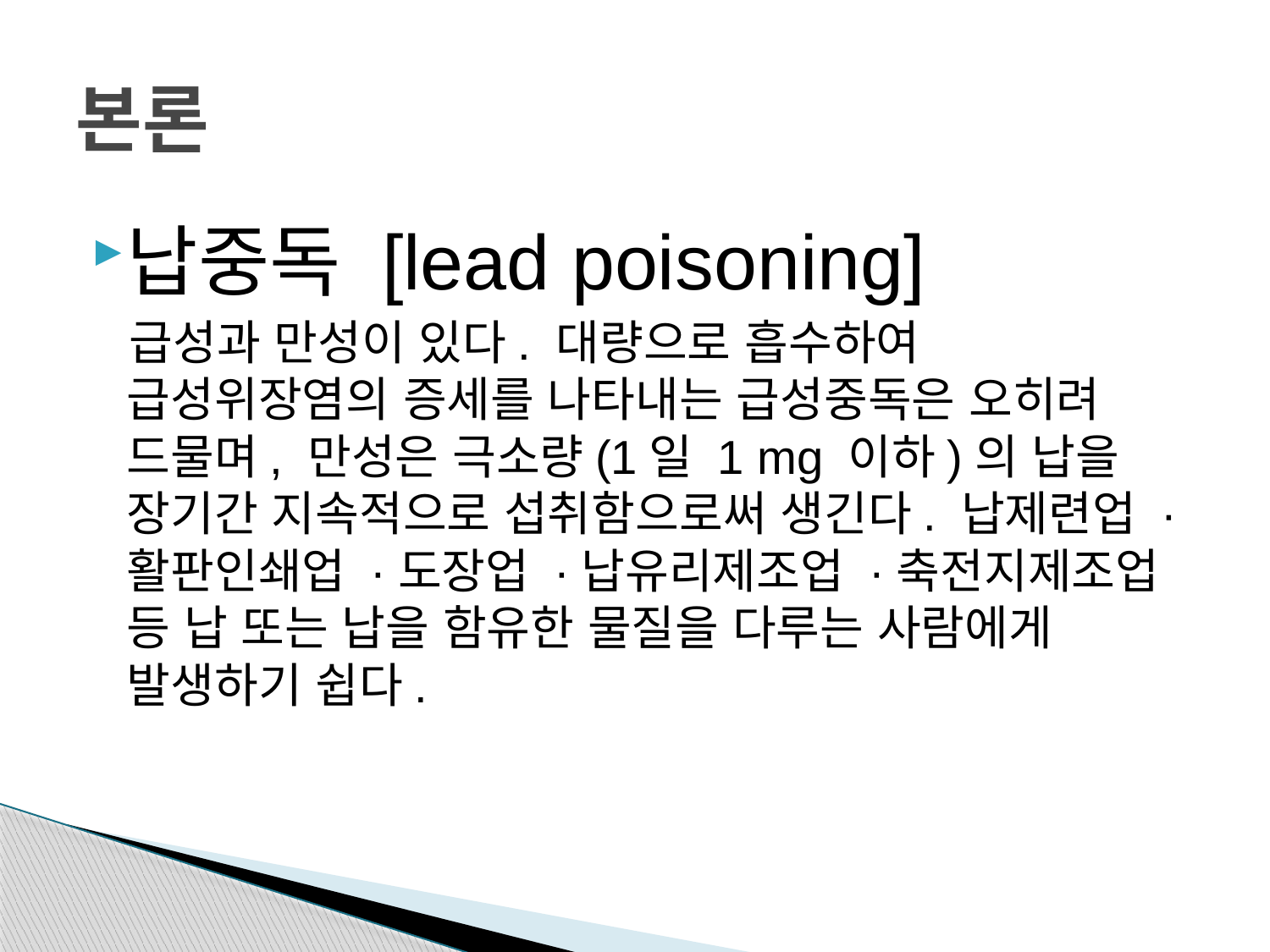

# 본론
납중독 [lead poisoning]
  급성과 만성이 있다. 대량으로 흡수하여 급성위장염의 증세를 나타내는 급성중독은 오히려 드물며, 만성은 극소량(1일 1 mg 이하)의 납을 장기간 지속적으로 섭취함으로써 생긴다. 납제련업 ·활판인쇄업 ·도장업 ·납유리제조업 ·축전지제조업 등 납 또는 납을 함유한 물질을 다루는 사람에게 발생하기 쉽다.